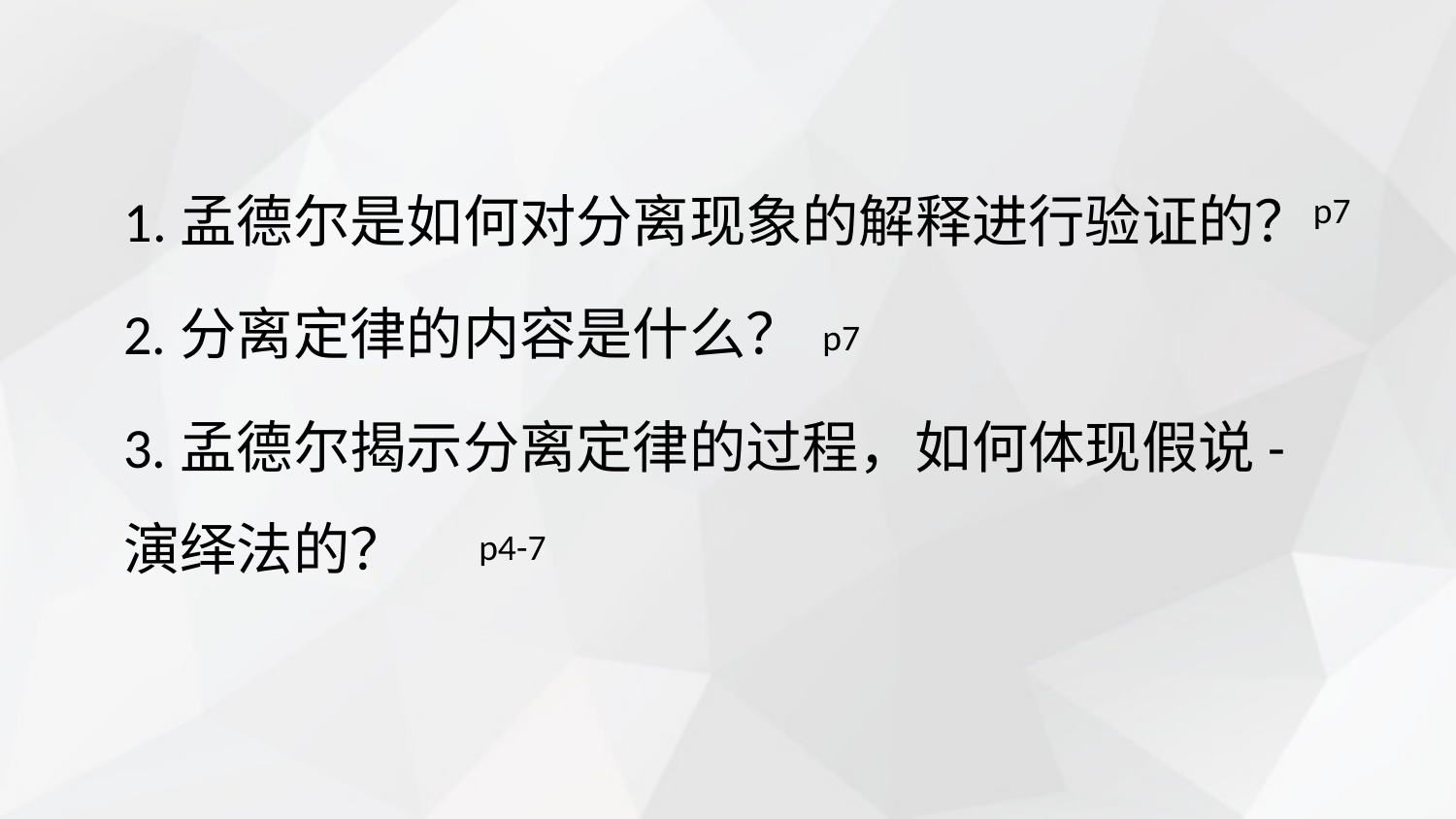

1.孟德尔是如何对分离现象的解释进行验证的？
2.分离定律的内容是什么？
3.孟德尔揭示分离定律的过程，如何体现假说-演绎法的？
p7
p7
p4-7